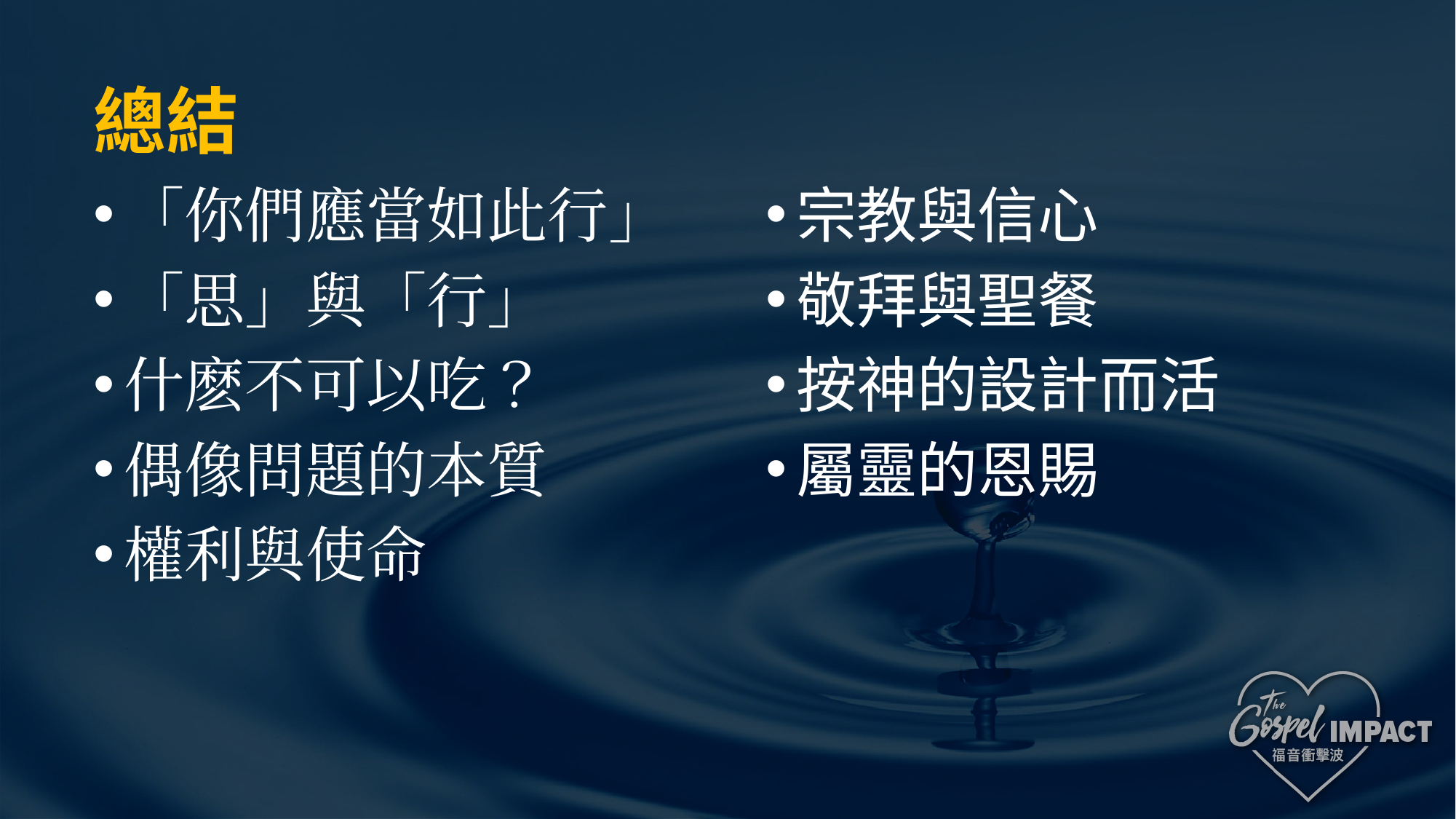

# 總結
宗教與信心
敬拜與聖餐
按神的設計而活
屬靈的恩賜
「你們應當如此行」
「思」與「行」
什麽不可以吃？
偶像問題的本質
權利與使命